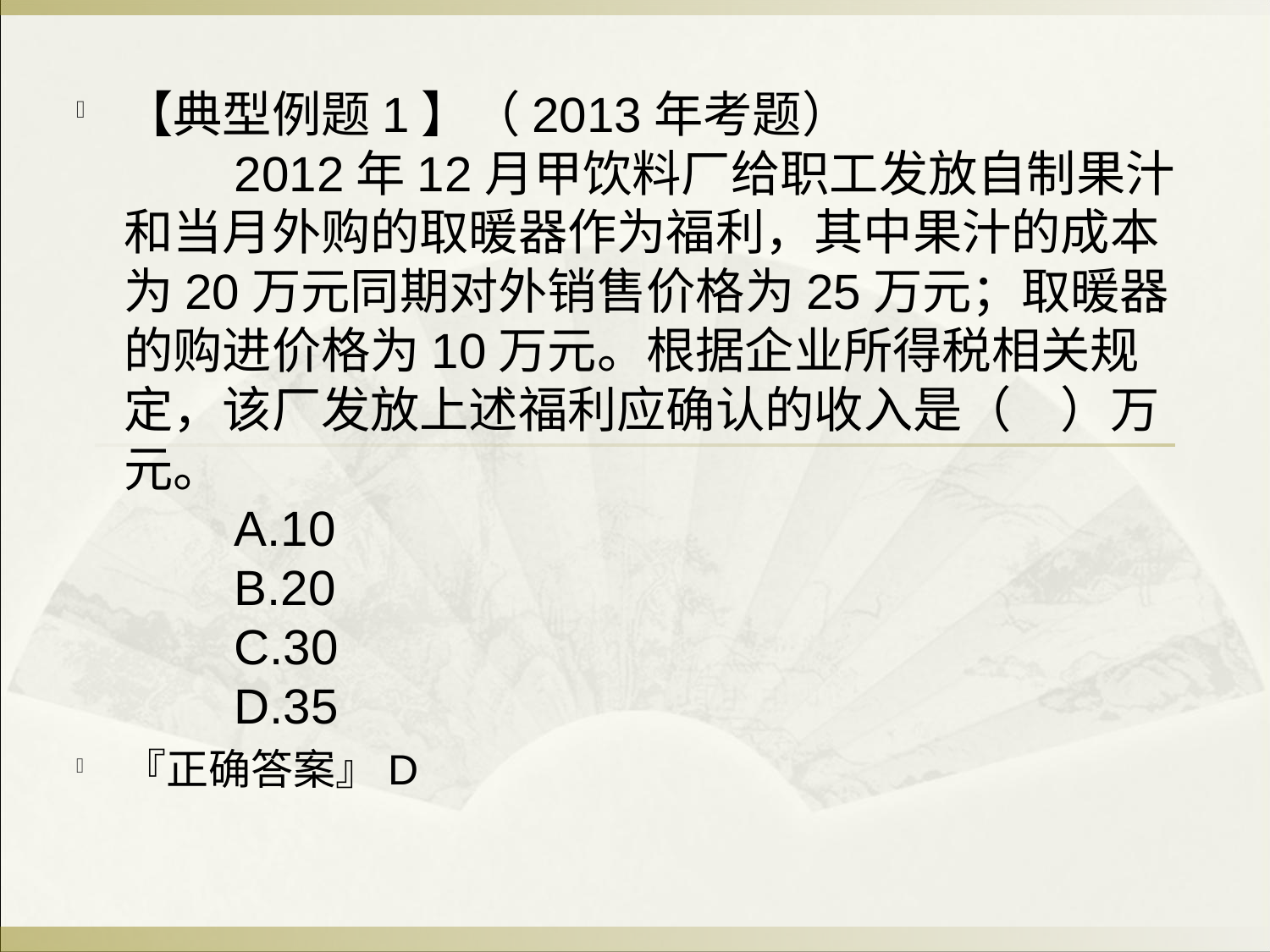

【典型例题1】（2013年考题）
　　2012年12月甲饮料厂给职工发放自制果汁和当月外购的取暖器作为福利，其中果汁的成本为20万元同期对外销售价格为25万元；取暖器的购进价格为10万元。根据企业所得税相关规定，该厂发放上述福利应确认的收入是（　）万元。
　　A.10
　　B.20
　　C.30
　　D.35
『正确答案』D